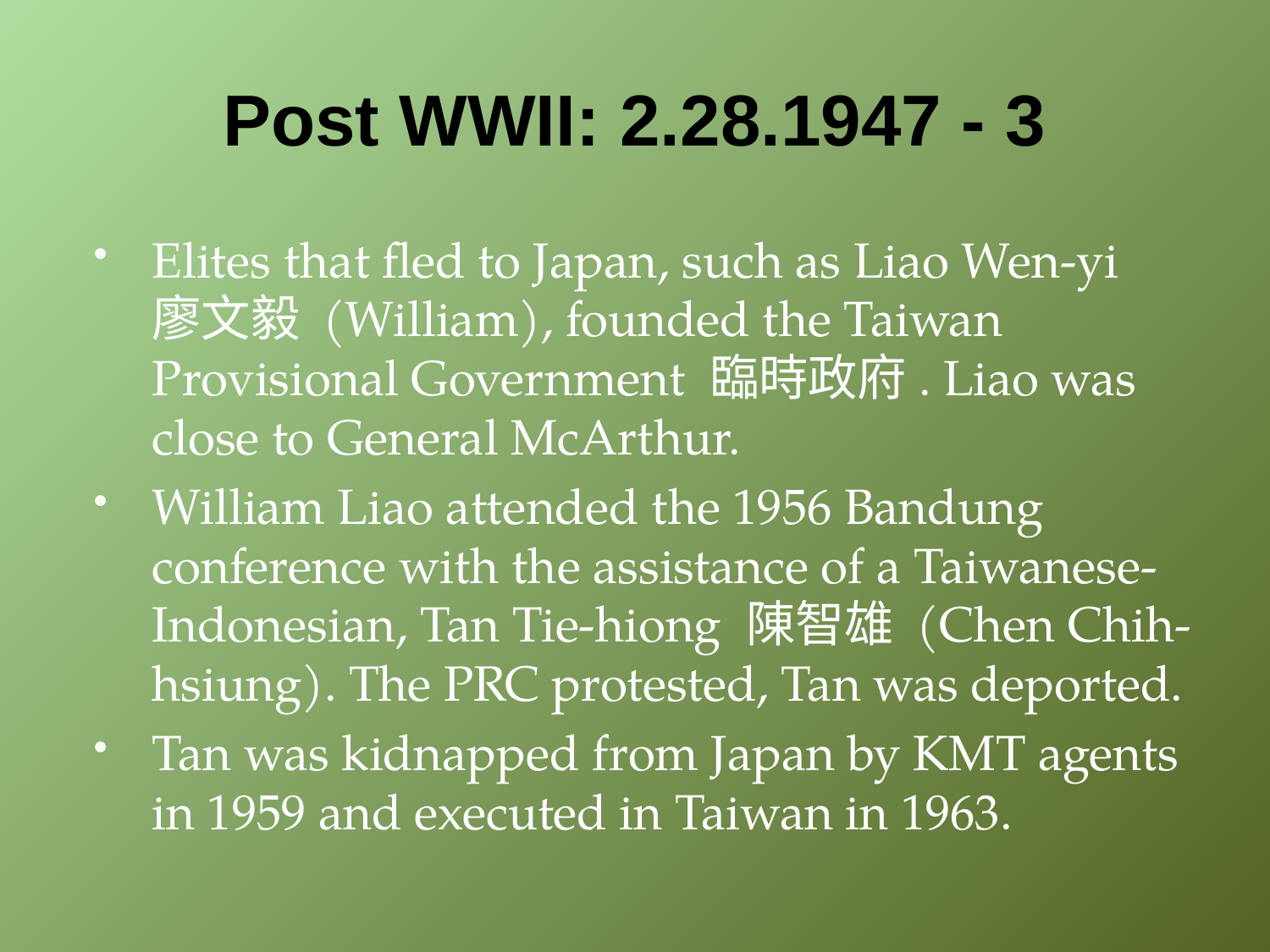

# Post WWII: 2.28.1947 - 3
Elites that fled to Japan, such as Liao Wen-yi  廖文毅 (William), founded the Taiwan Provisional Government 臨時政府. Liao was close to General McArthur.
William Liao attended the 1956 Bandung conference with the assistance of a Taiwanese-Indonesian, Tan Tie-hiong 陳智雄 (Chen Chih-hsiung). The PRC protested, Tan was deported.
Tan was kidnapped from Japan by KMT agents in 1959 and executed in Taiwan in 1963.